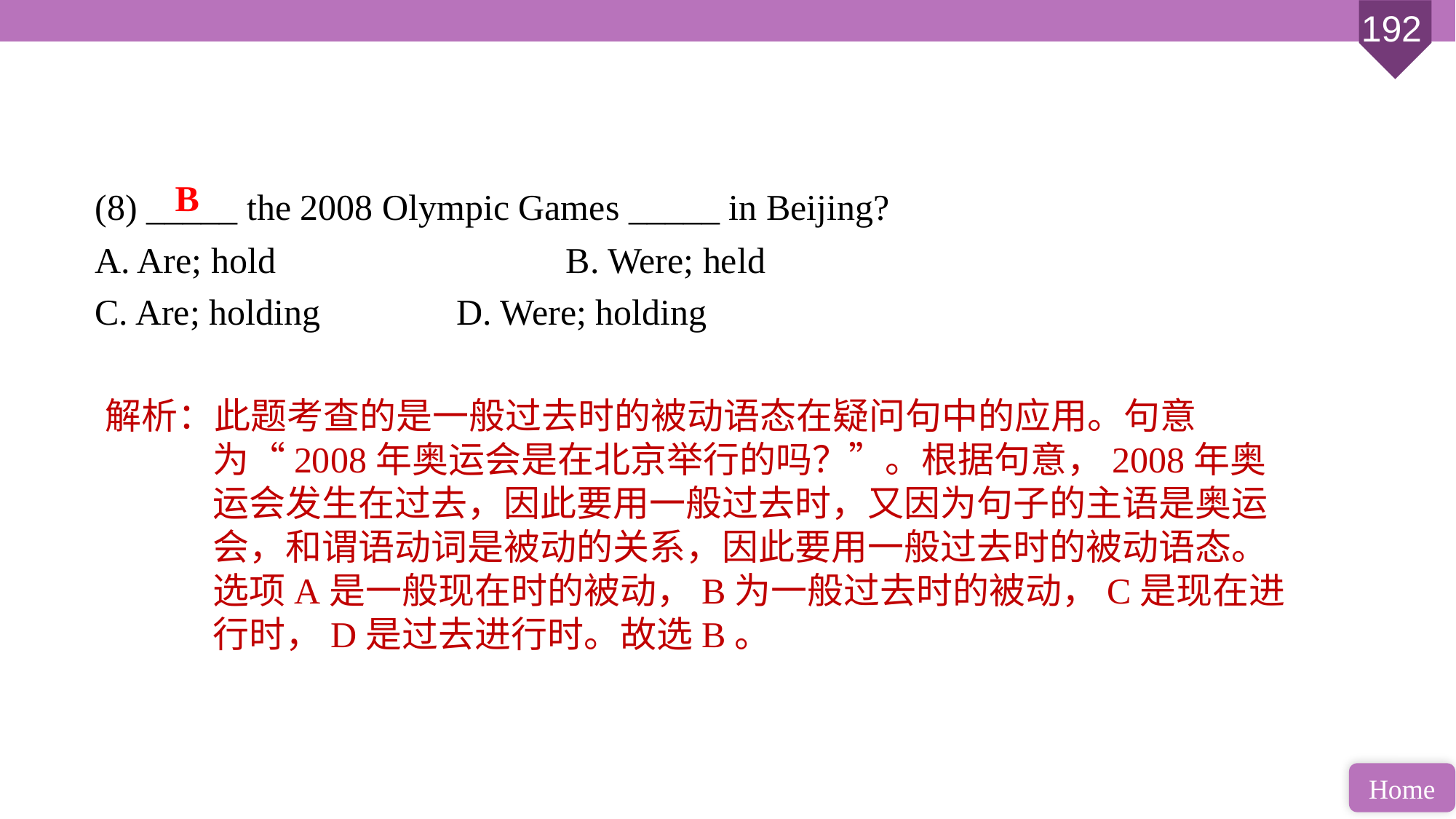

(8) _____ the 2008 Olympic Games _____ in Beijing?
A. Are; hold 			B. Were; held
C. Are; holding 		D. Were; holding
B
解析：此题考查的是一般过去时的被动语态在疑问句中的应用。句意为“2008年奥运会是在北京举行的吗？”。根据句意，2008年奥运会发生在过去，因此要用一般过去时，又因为句子的主语是奥运会，和谓语动词是被动的关系，因此要用一般过去时的被动语态。选项A是一般现在时的被动，B为一般过去时的被动，C是现在进行时，D是过去进行时。故选B。